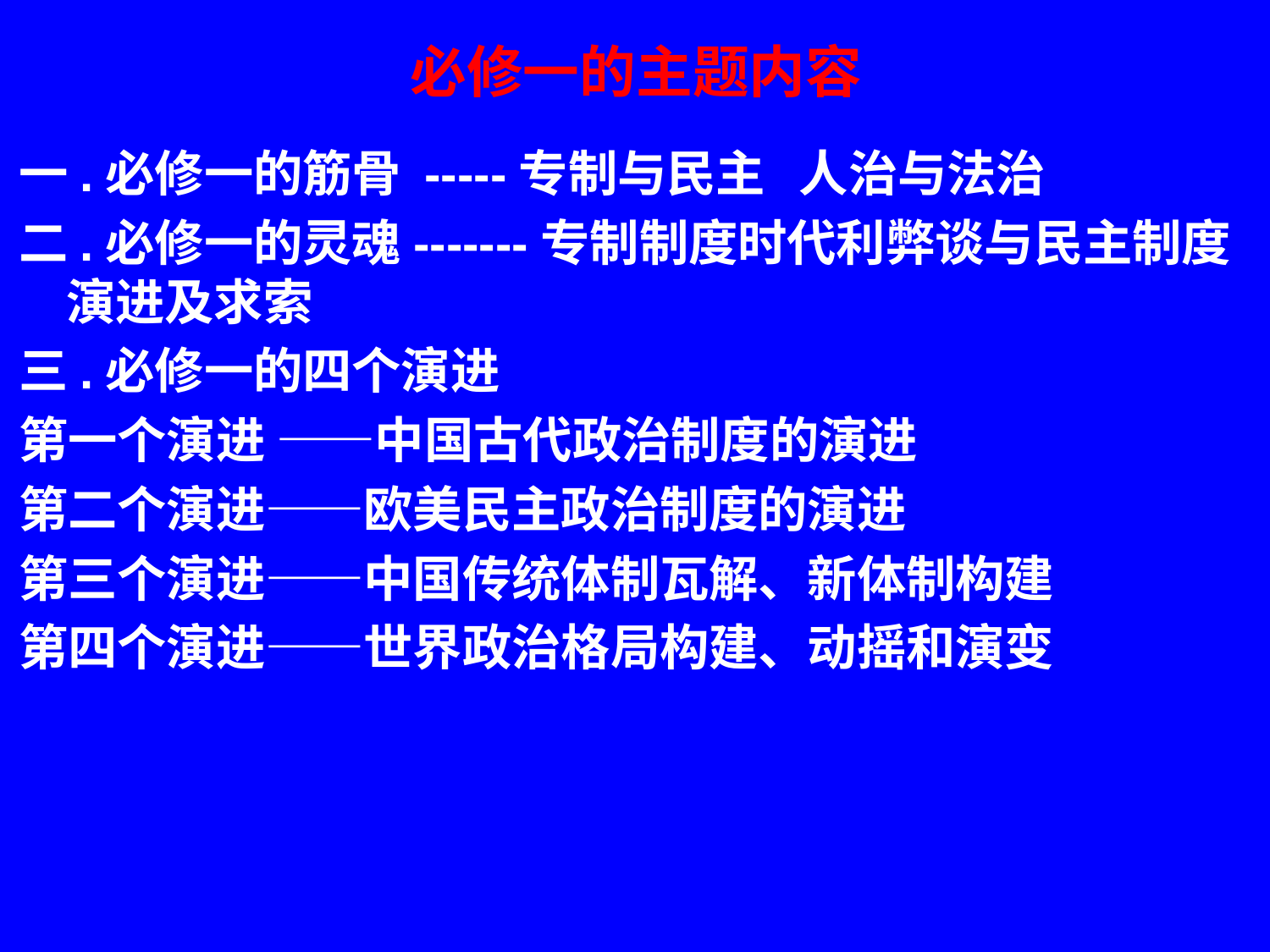

# 必修一的主题内容
一.必修一的筋骨 -----专制与民主   人治与法治
二.必修一的灵魂-------专制制度时代利弊谈与民主制度演进及求索
三.必修一的四个演进
第一个演进 ——中国古代政治制度的演进
第二个演进——欧美民主政治制度的演进
第三个演进——中国传统体制瓦解、新体制构建
第四个演进——世界政治格局构建、动摇和演变